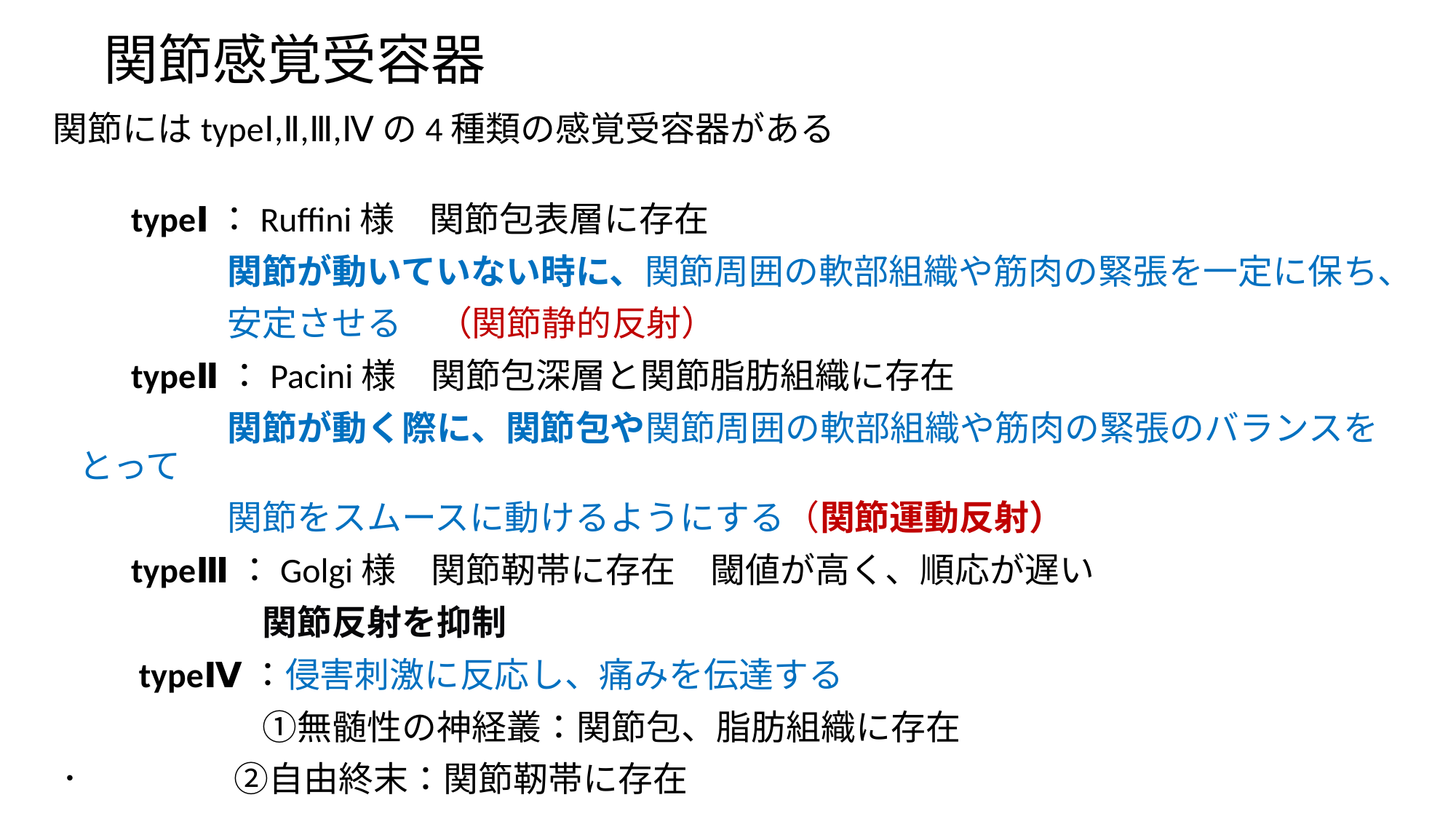

# 関節感覚受容器
関節にはtypeⅠ,Ⅱ,Ⅲ,Ⅳの4種類の感覚受容器がある
　　typeⅠ：Ruffini様　関節包表層に存在
　　　　　関節が動いていない時に、関節周囲の軟部組織や筋肉の緊張を一定に保ち、
　　　　　安定させる　（関節静的反射）
　　typeⅡ：Pacini様　関節包深層と関節脂肪組織に存在
　　　　　関節が動く際に、関節包や関節周囲の軟部組織や筋肉の緊張のバランスをとって
　　　　　関節をスムースに動けるようにする（関節運動反射）
　　typeⅢ：Golgi様　関節靭帯に存在　閾値が高く、順応が遅い
　　　　　　関節反射を抑制
　　 typeⅣ：侵害刺激に反応し、痛みを伝達する
　　　　　　①無髄性の神経叢：関節包、脂肪組織に存在
　　　　 ②自由終末：関節靭帯に存在